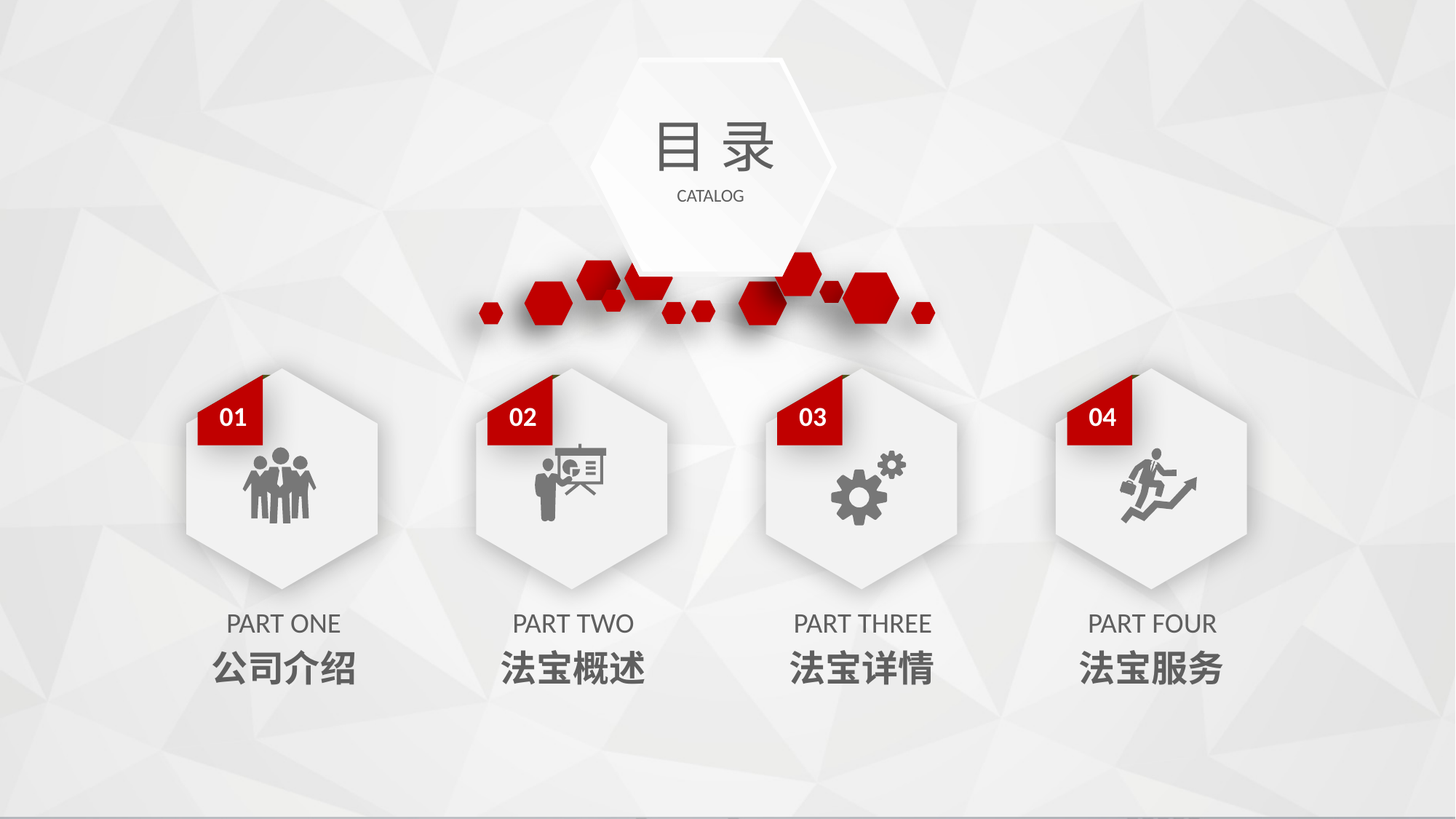

目 录
CATALOG

01

02

03

04

PART ONE
PART TWO
PART THREE
PART FOUR
公司介绍
法宝概述
法宝详情
法宝服务